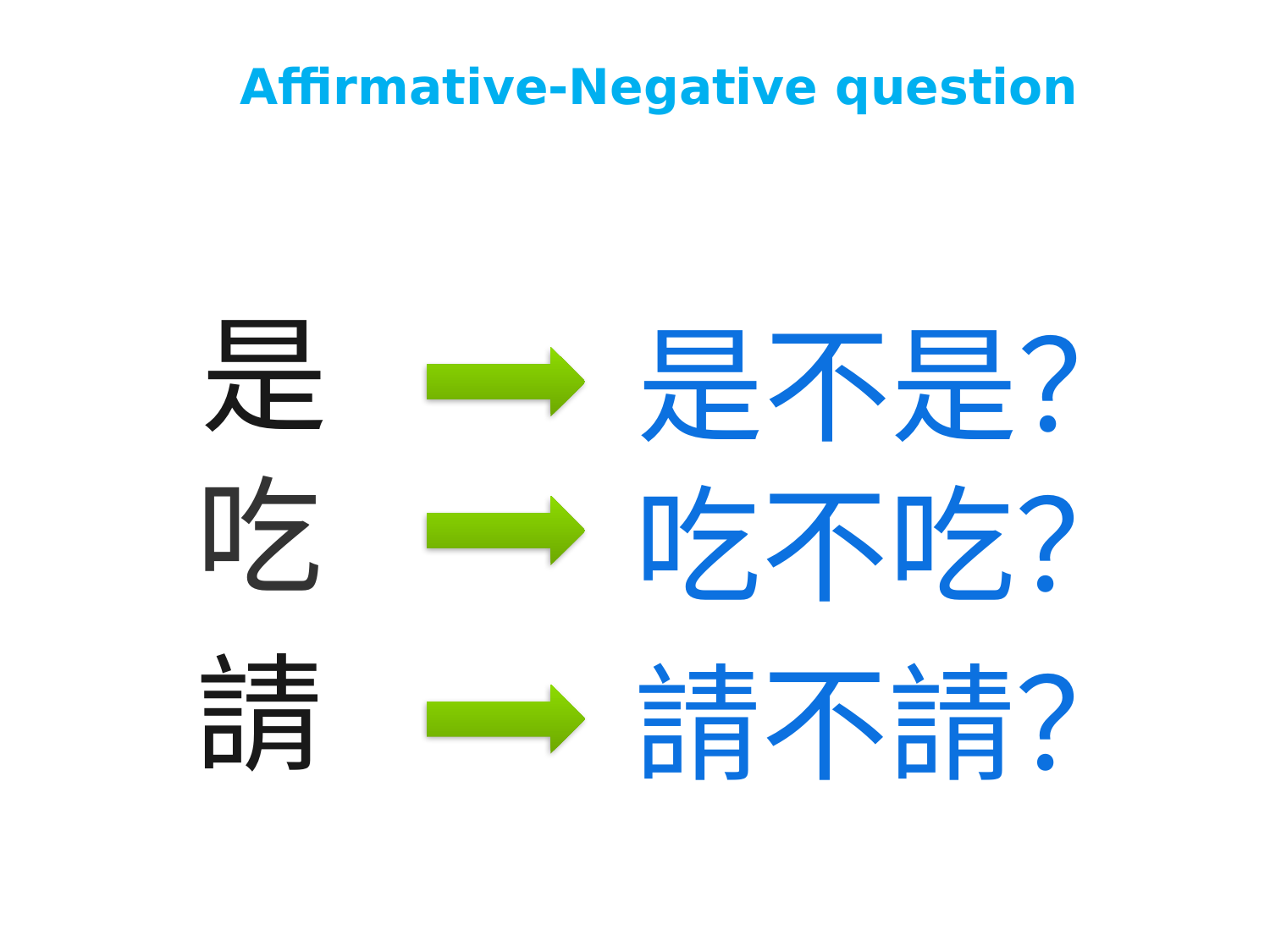

# Affirmative-Negative question
是
是不是？

吃
吃不吃？

請
請不請？